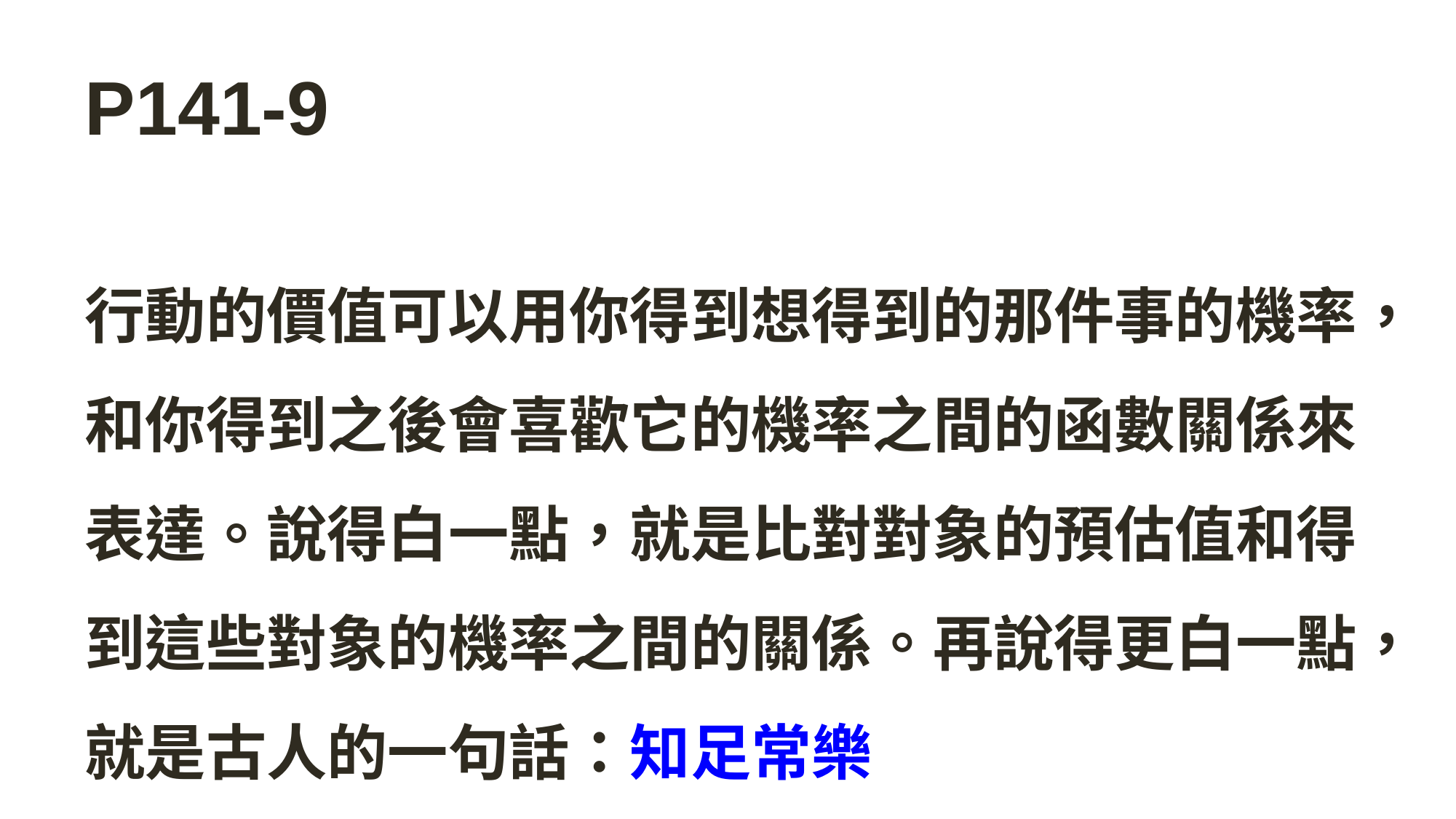

P141-9
行動的價值可以用你得到想得到的那件事的機率，和你得到之後會喜歡它的機率之間的函數關係來表達。說得白一點，就是比對對象的預估值和得到這些對象的機率之間的關係。再說得更白一點，就是古人的一句話：知足常樂